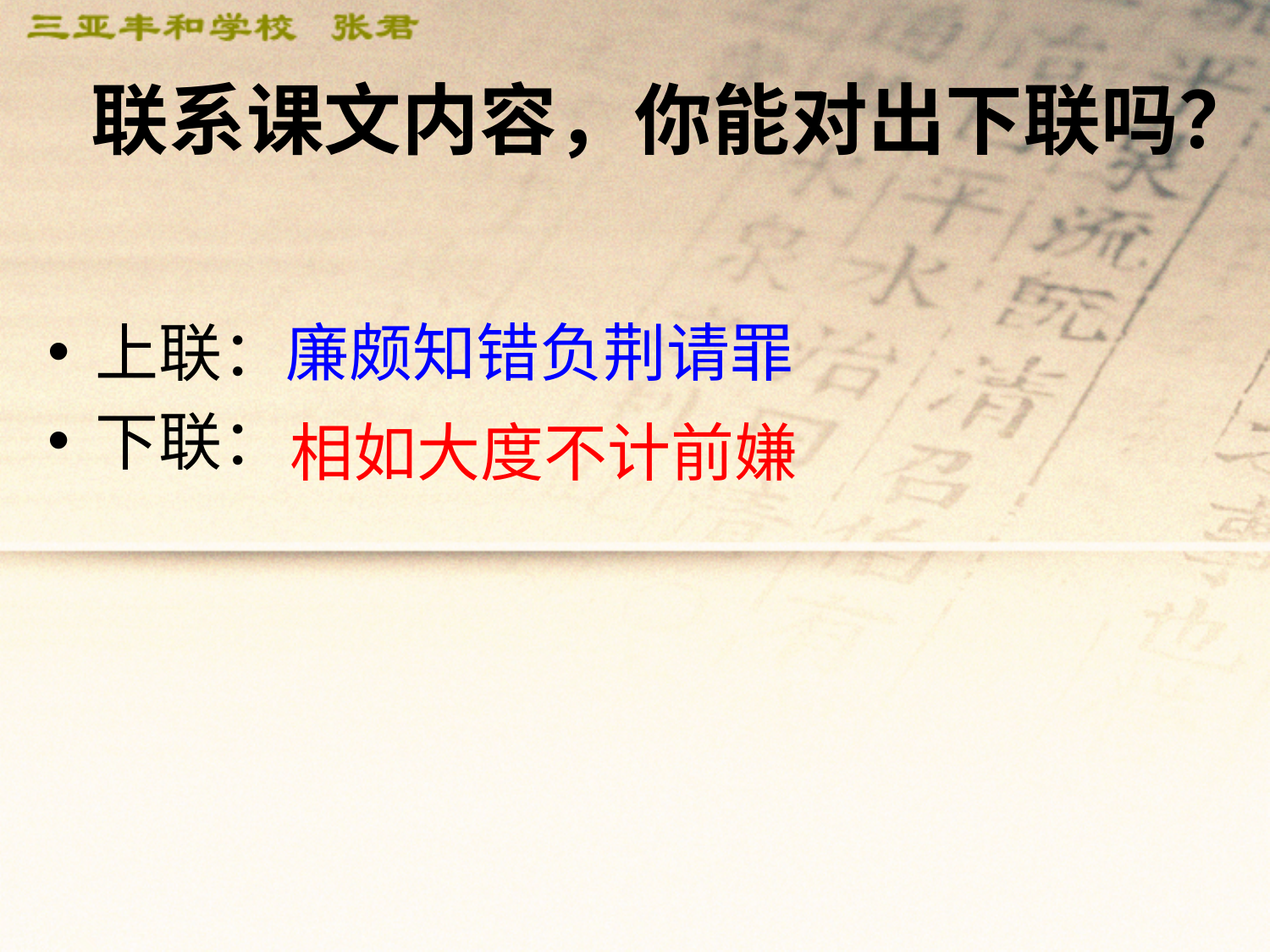

# 联系课文内容，你能对出下联吗？

上联：廉颇知错负荆请罪
下联：

相如大度不计前嫌